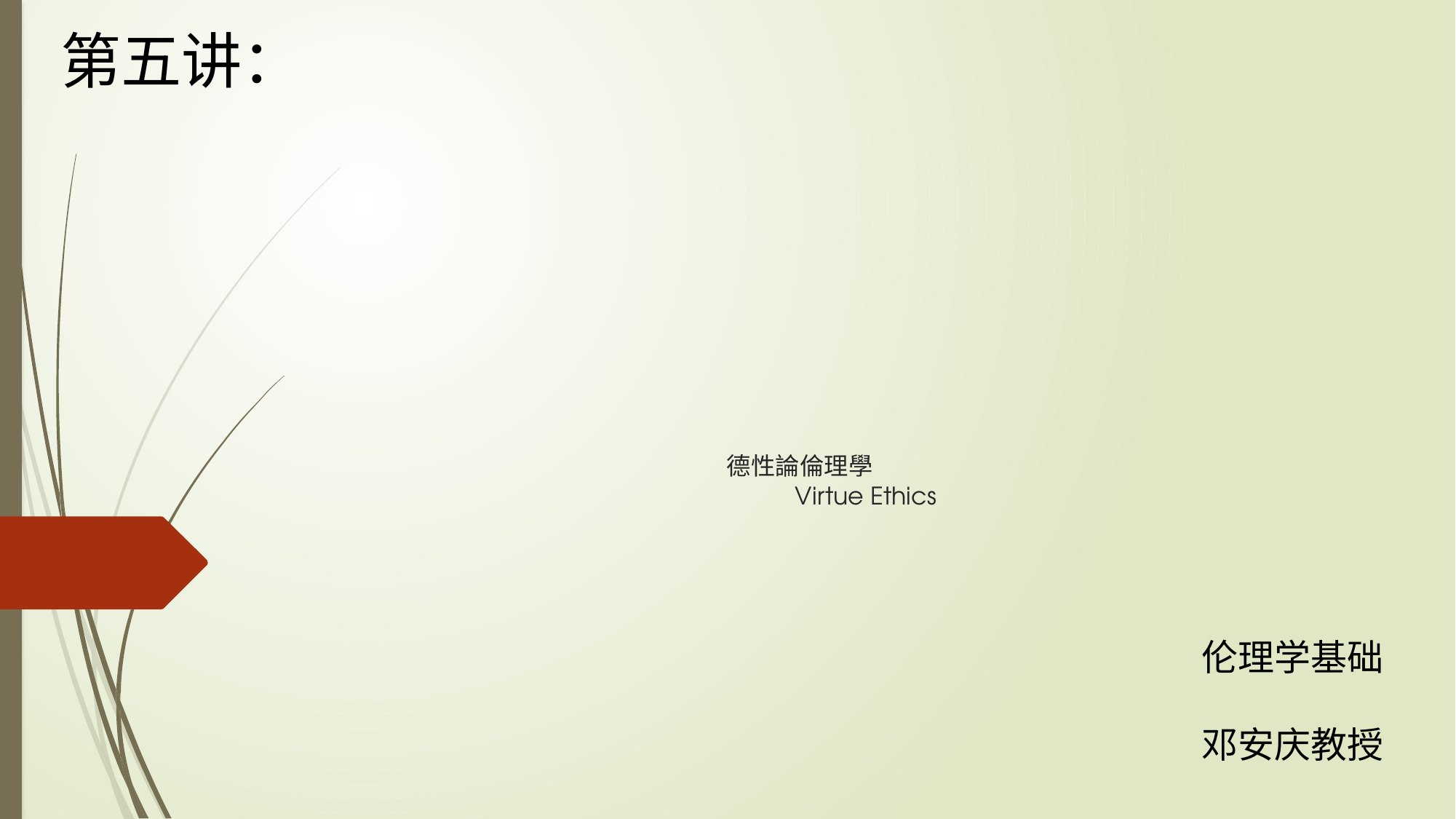

第五讲：
# 德性論倫理學 Virtue Ethics
伦理学基础

邓安庆教授